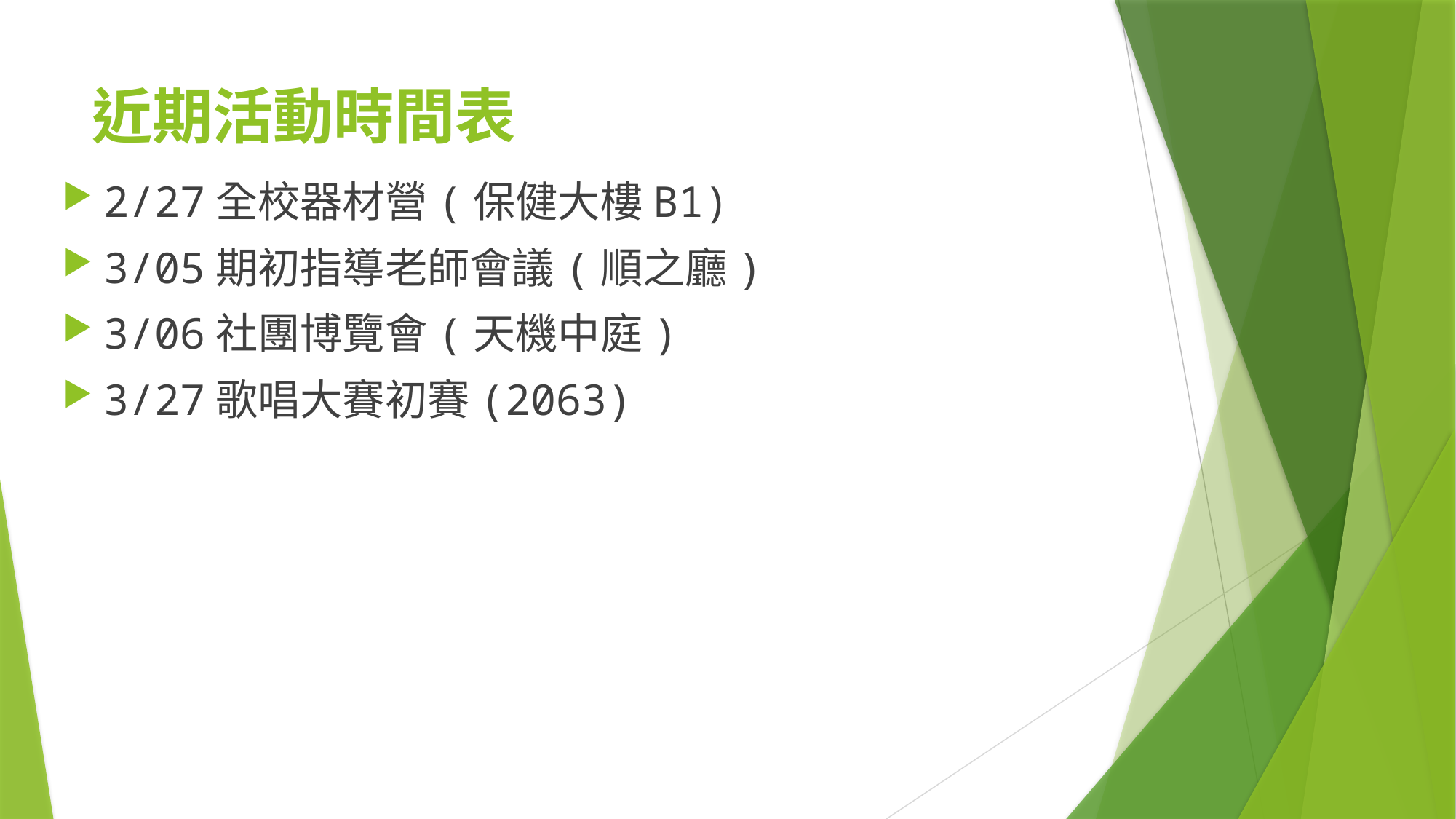

# 近期活動時間表
2/27全校器材營(保健大樓B1)
3/05期初指導老師會議(順之廳)
3/06社團博覽會(天機中庭)
3/27歌唱大賽初賽(2063)